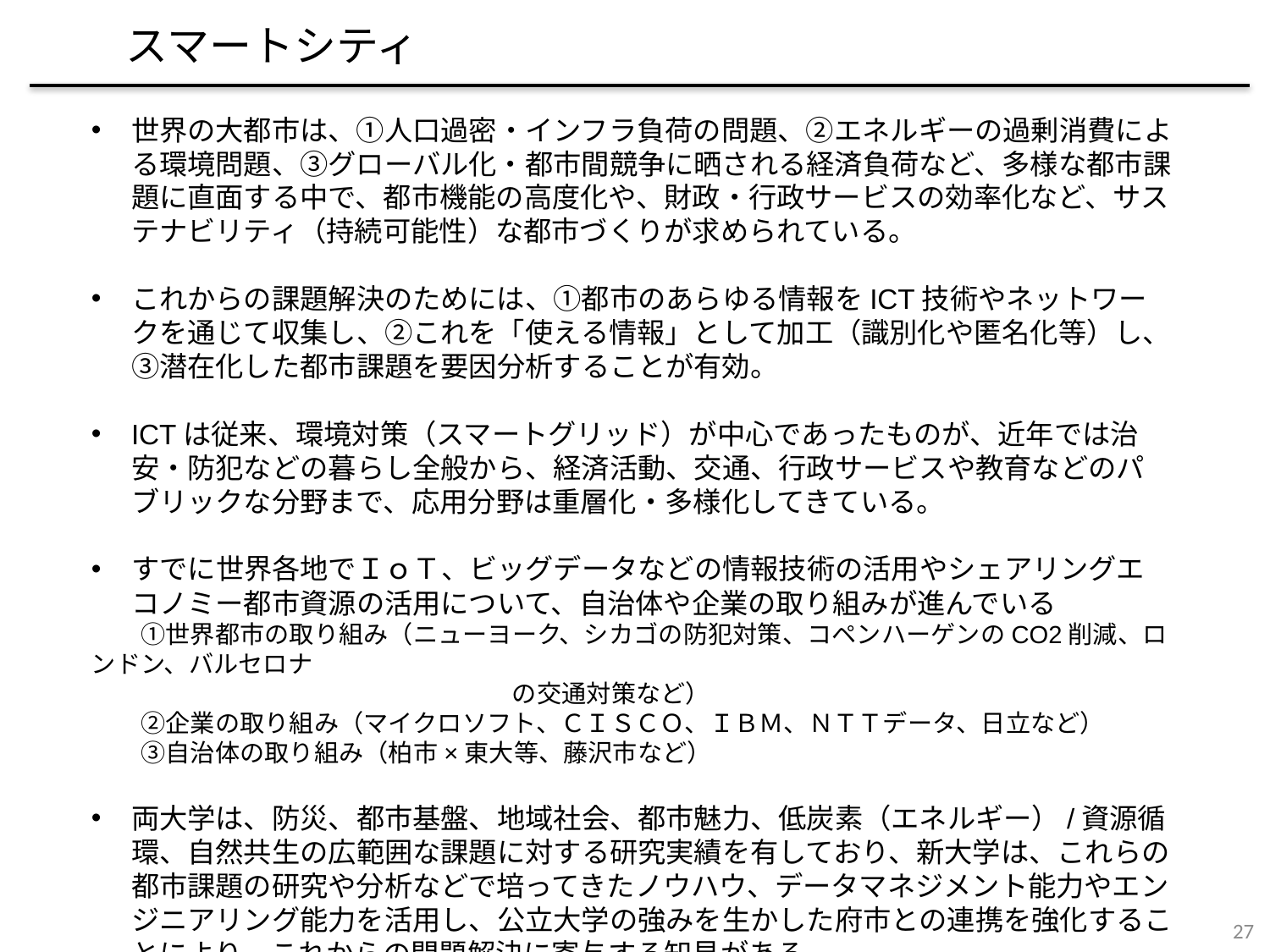

スマートシティ
世界の大都市は、①人口過密・インフラ負荷の問題、②エネルギーの過剰消費による環境問題、③グローバル化・都市間競争に晒される経済負荷など、多様な都市課題に直面する中で、都市機能の高度化や、財政・行政サービスの効率化など、サステナビリティ（持続可能性）な都市づくりが求められている。

これからの課題解決のためには、①都市のあらゆる情報をICT技術やネットワークを通じて収集し、②これを「使える情報」として加工（識別化や匿名化等）し、③潜在化した都市課題を要因分析することが有効。

ICTは従来、環境対策（スマートグリッド）が中心であったものが、近年では治安・防犯などの暮らし全般から、経済活動、交通、行政サービスや教育などのパブリックな分野まで、応用分野は重層化・多様化してきている。

すでに世界各地でＩｏＴ、ビッグデータなどの情報技術の活用やシェアリングエコノミー都市資源の活用について、自治体や企業の取り組みが進んでいる
　　①世界都市の取り組み（ニューヨーク、シカゴの防犯対策、コペンハーゲンのCO2削減、ロンドン、バルセロナ
　　　　　　　　　　　　　　　　　の交通対策など）
　　②企業の取り組み（マイクロソフト、ＣＩＳＣＯ、ＩＢＭ、ＮＴＴデータ、日立など）
　　③自治体の取り組み（柏市×東大等、藤沢市など）

両大学は、防災、都市基盤、地域社会、都市魅力、低炭素（エネルギー）/資源循環、自然共生の広範囲な課題に対する研究実績を有しており、新大学は、これらの都市課題の研究や分析などで培ってきたノウハウ、データマネジメント能力やエンジニアリング能力を活用し、公立大学の強みを生かした府市との連携を強化することにより、これからの問題解決に寄与する知見がある。
27